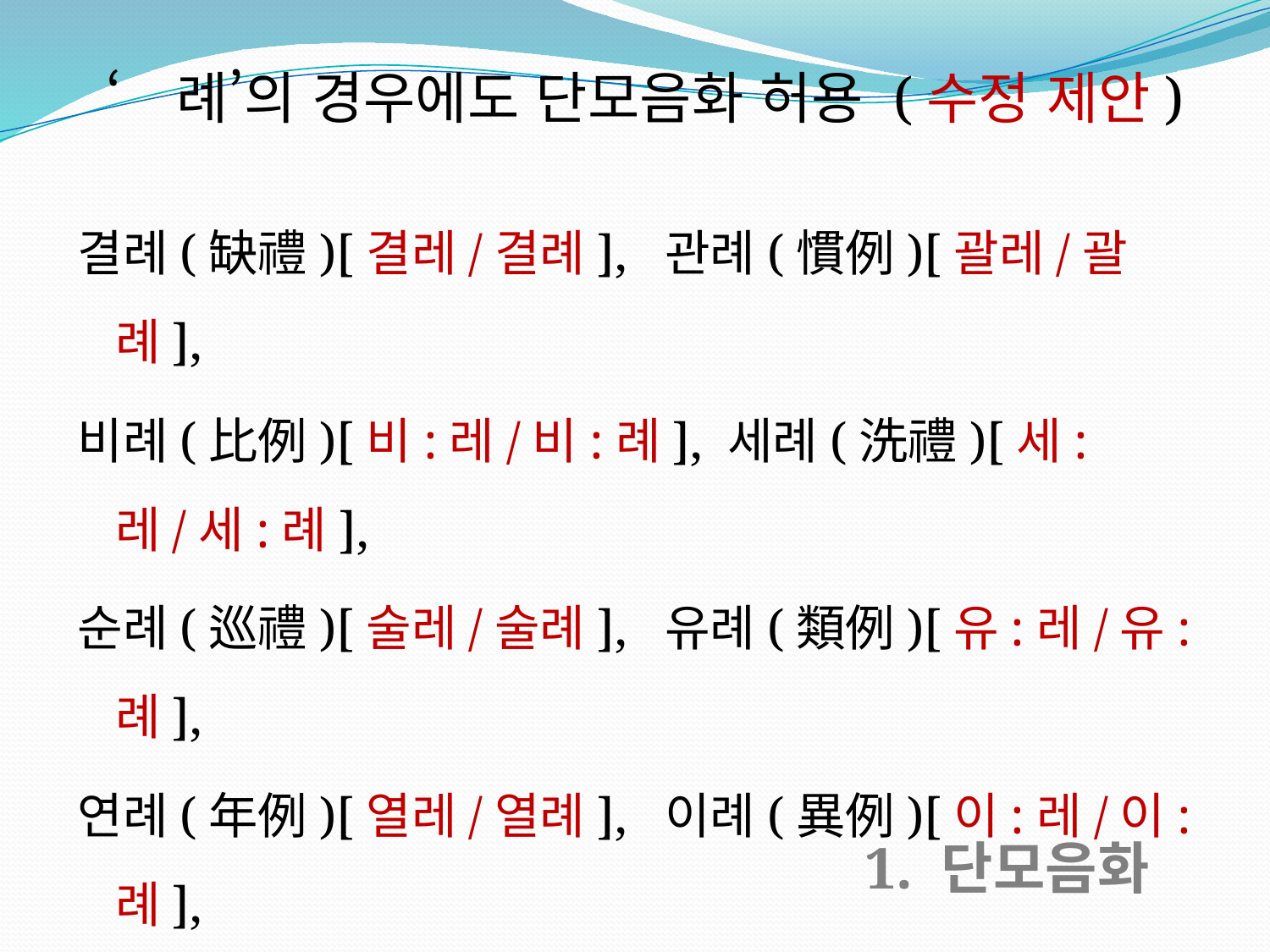

‘례’의 경우에도 단모음화 허용 (수정 제안)
결례(缺禮)[결레/결례],  관례(慣例)[괄레/괄례],
비례(比例)[비:레/비:례], 세례(洗禮)[세:레/세:례],
순례(巡禮)[술레/술례],  유례(類例)[유:레/유:례],
연례(年例)[열레/열례],  이례(異例)[이:레/이:례],
의례(儀禮)[의레/의례],  전례(前例)[절레/절례],
조례(條例)[조레/조례],  차례(次例)[차레/차례]
1. 단모음화